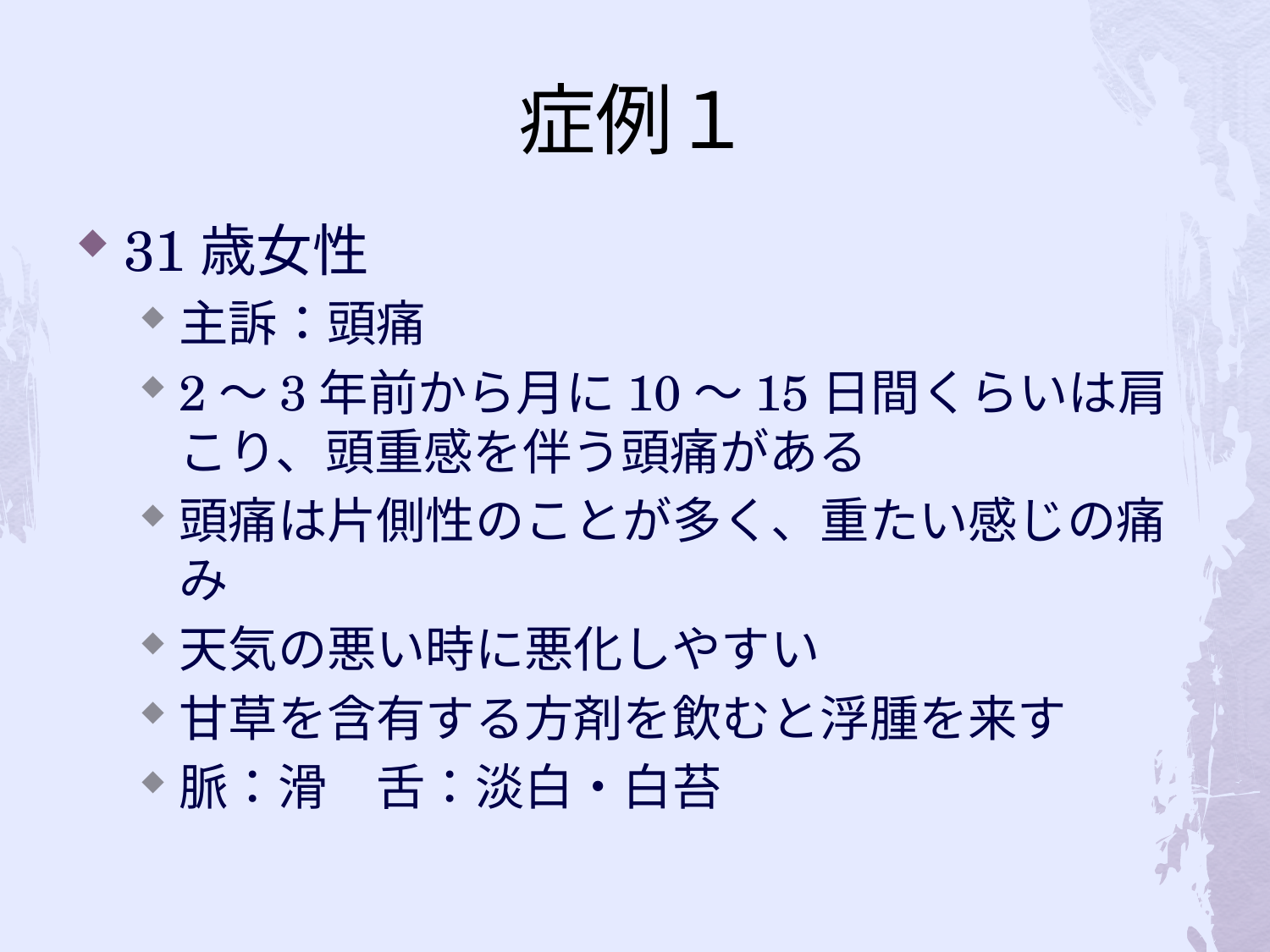

# 症例１
31歳女性
主訴：頭痛
2～3年前から月に10～15日間くらいは肩こり、頭重感を伴う頭痛がある
頭痛は片側性のことが多く、重たい感じの痛み
天気の悪い時に悪化しやすい
甘草を含有する方剤を飲むと浮腫を来す
脈：滑　舌：淡白・白苔